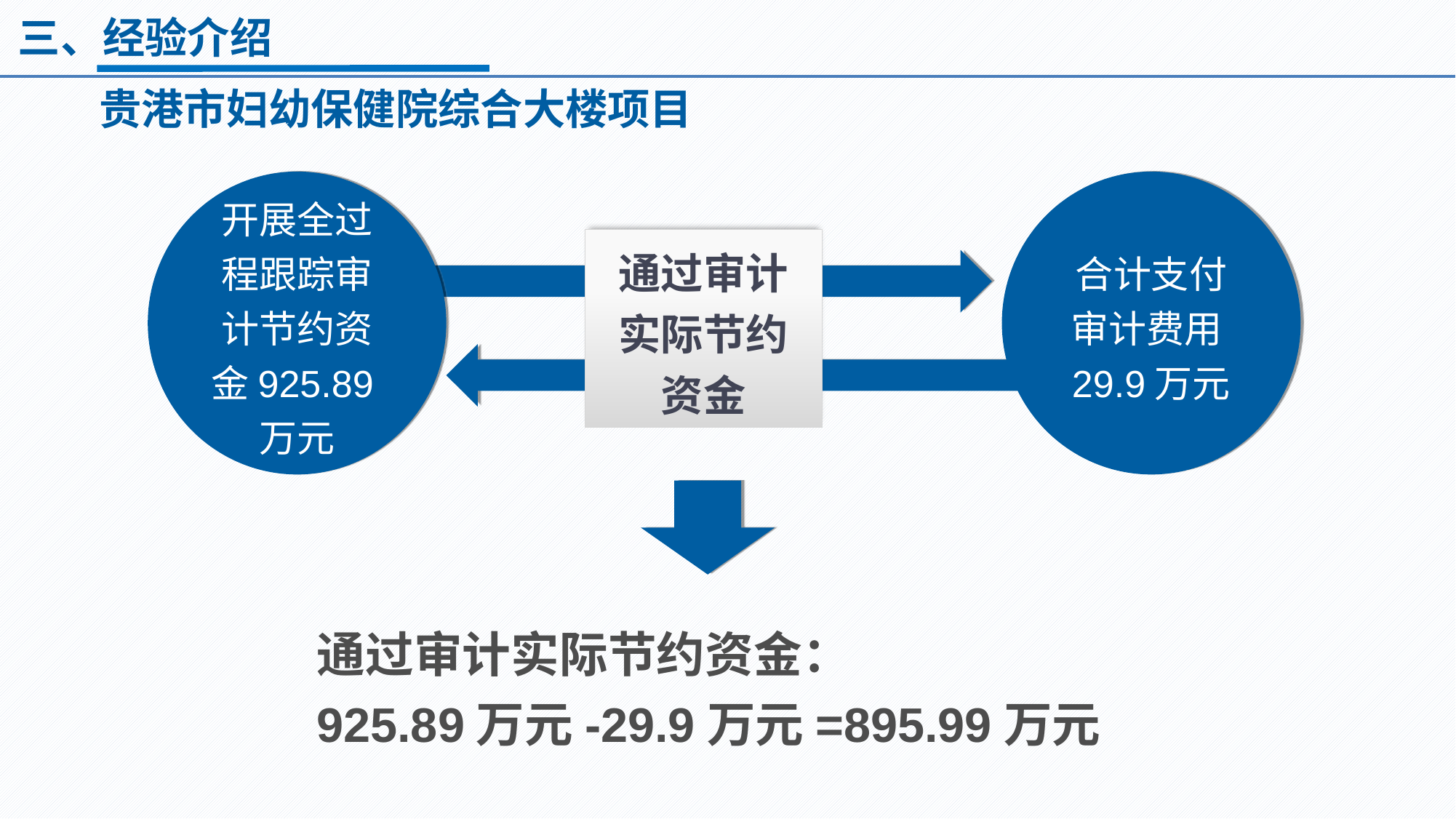

三、经验介绍
贵港市妇幼保健院综合大楼项目
开展全过程跟踪审计节约资金925.89万元
合计支付审计费用29.9万元
通过审计实际节约资金

通过审计实际节约资金：
925.89万元-29.9万元=895.99万元